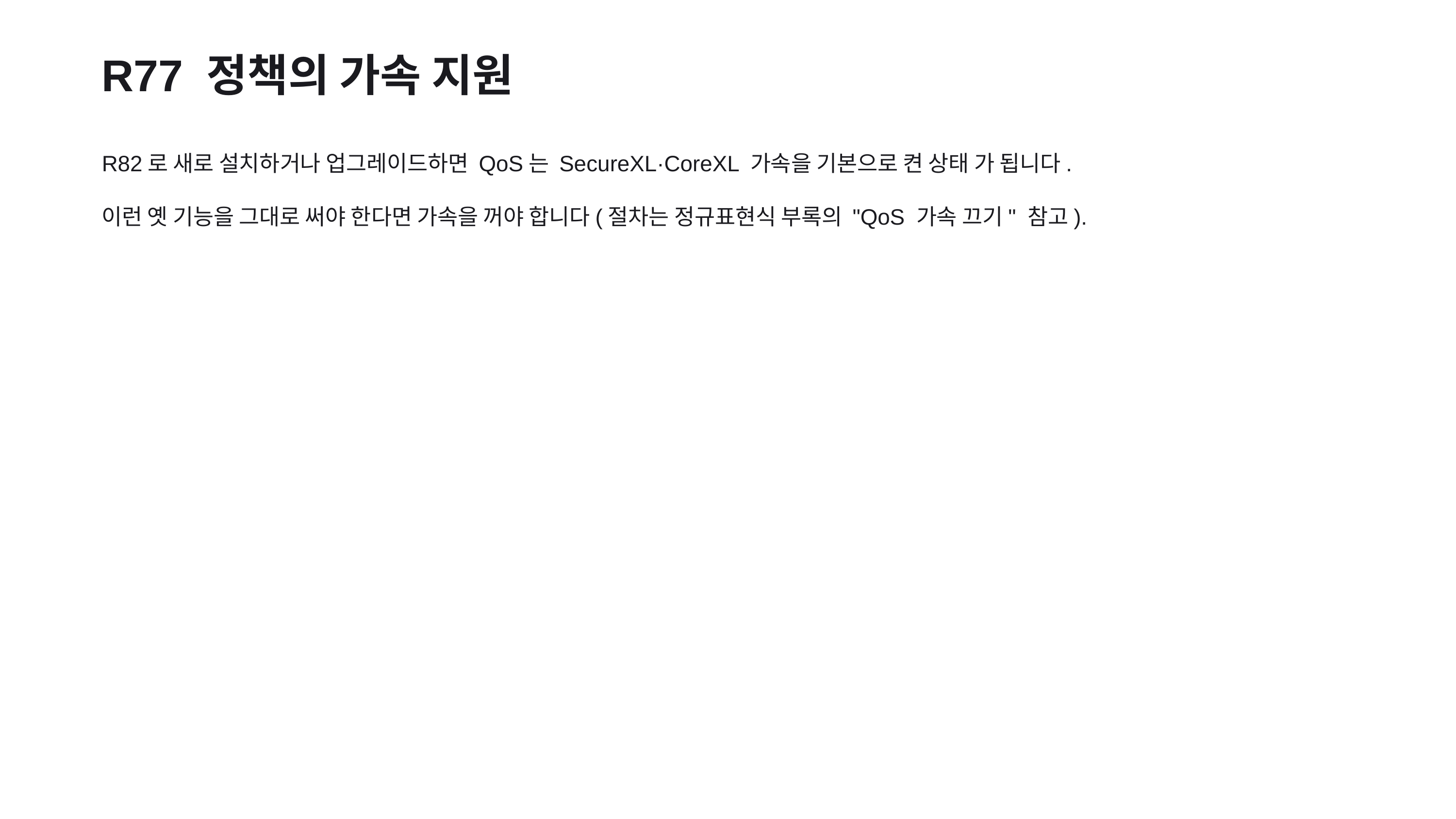

R77 정책의 가속 지원
R82로 새로 설치하거나 업그레이드하면 QoS는 SecureXL·CoreXL 가속을 기본으로 켠 상태 가 됩니다.

이런 옛 기능을 그대로 써야 한다면 가속을 꺼야 합니다(절차는 정규표현식 부록의 "QoS 가속 끄기" 참고).